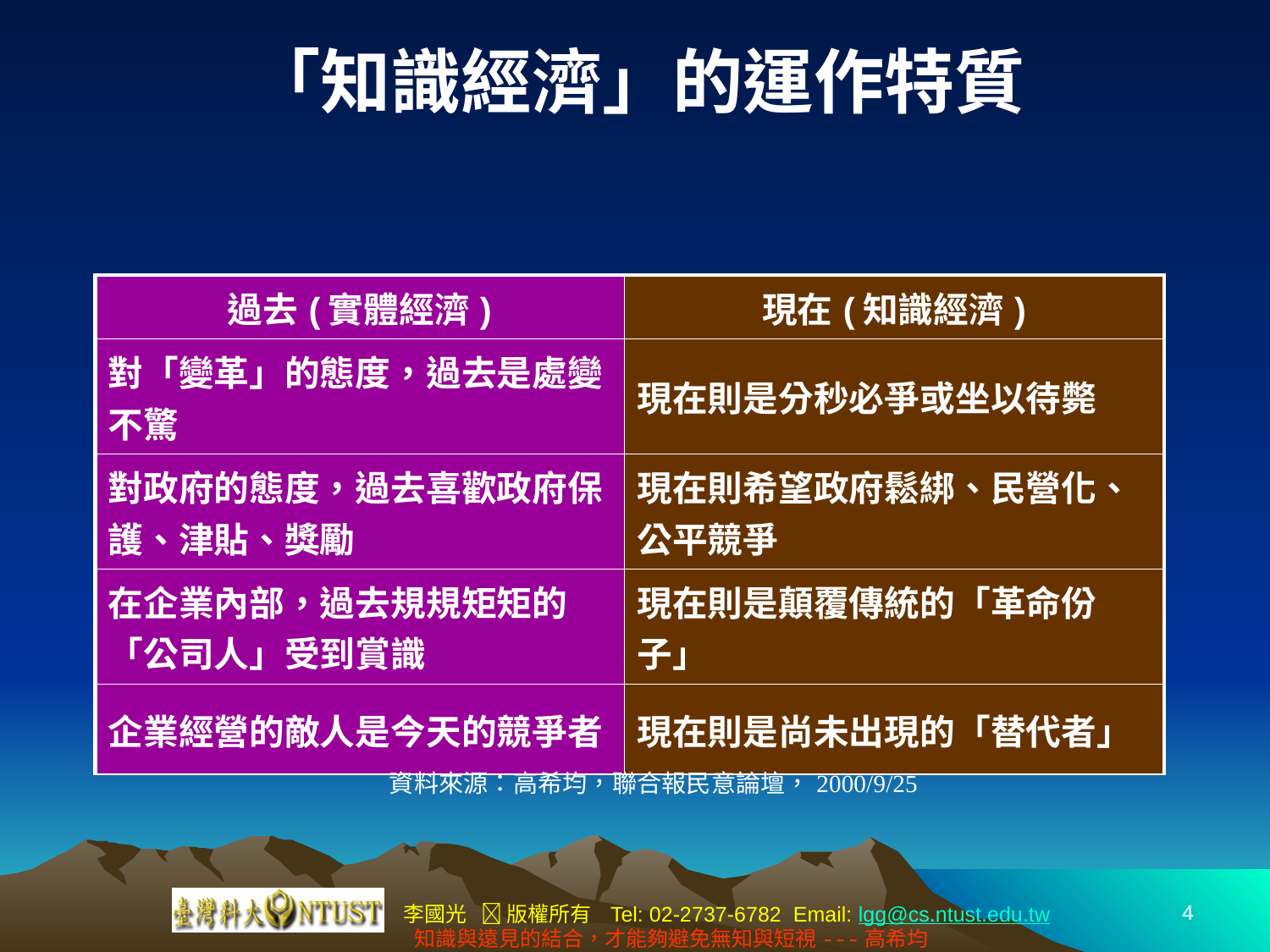

# 「知識經濟」的運作特質
| 過去(實體經濟) | 現在(知識經濟) |
| --- | --- |
| 對「變革」的態度，過去是處變不驚 | 現在則是分秒必爭或坐以待斃 |
| 對政府的態度，過去喜歡政府保護、津貼、獎勵 | 現在則希望政府鬆綁、民營化、公平競爭 |
| 在企業內部，過去規規矩矩的「公司人」受到賞識 | 現在則是顛覆傳統的「革命份子」 |
| 企業經營的敵人是今天的競爭者 | 現在則是尚未出現的「替代者」 |
資料來源：高希均，聯合報民意論壇，2000/9/25
4